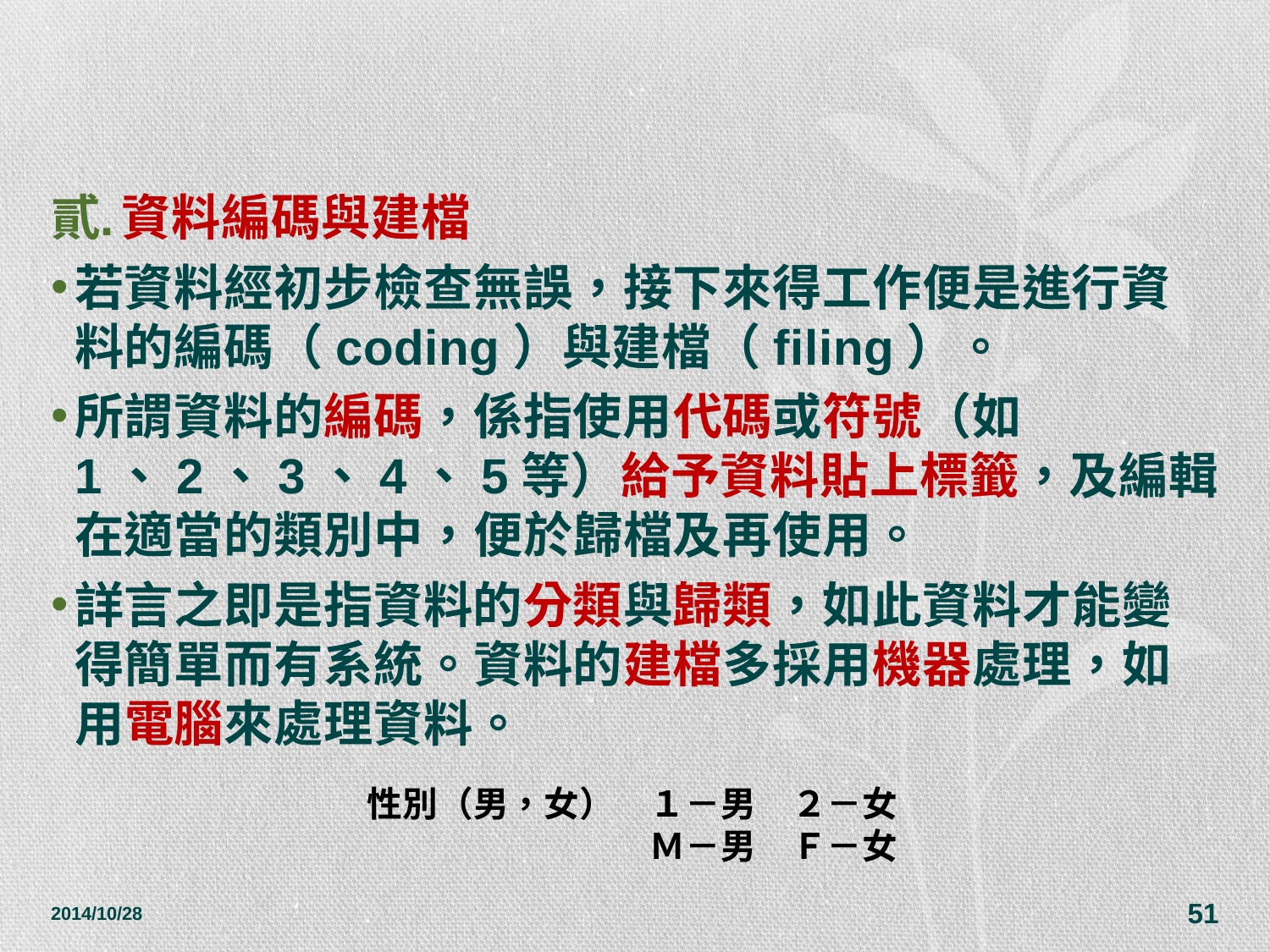

#
資料編碼與建檔
若資料經初步檢查無誤，接下來得工作便是進行資料的編碼（coding）與建檔（filing）。
所謂資料的編碼，係指使用代碼或符號（如1、2、3、4、5等）給予資料貼上標籤，及編輯在適當的類別中，便於歸檔及再使用。
詳言之即是指資料的分類與歸類，如此資料才能變得簡單而有系統。資料的建檔多採用機器處理，如用電腦來處理資料。
性別（男，女）　１－男　２－女
　　　　　　　　Ｍ－男　Ｆ－女
2014/10/28
51